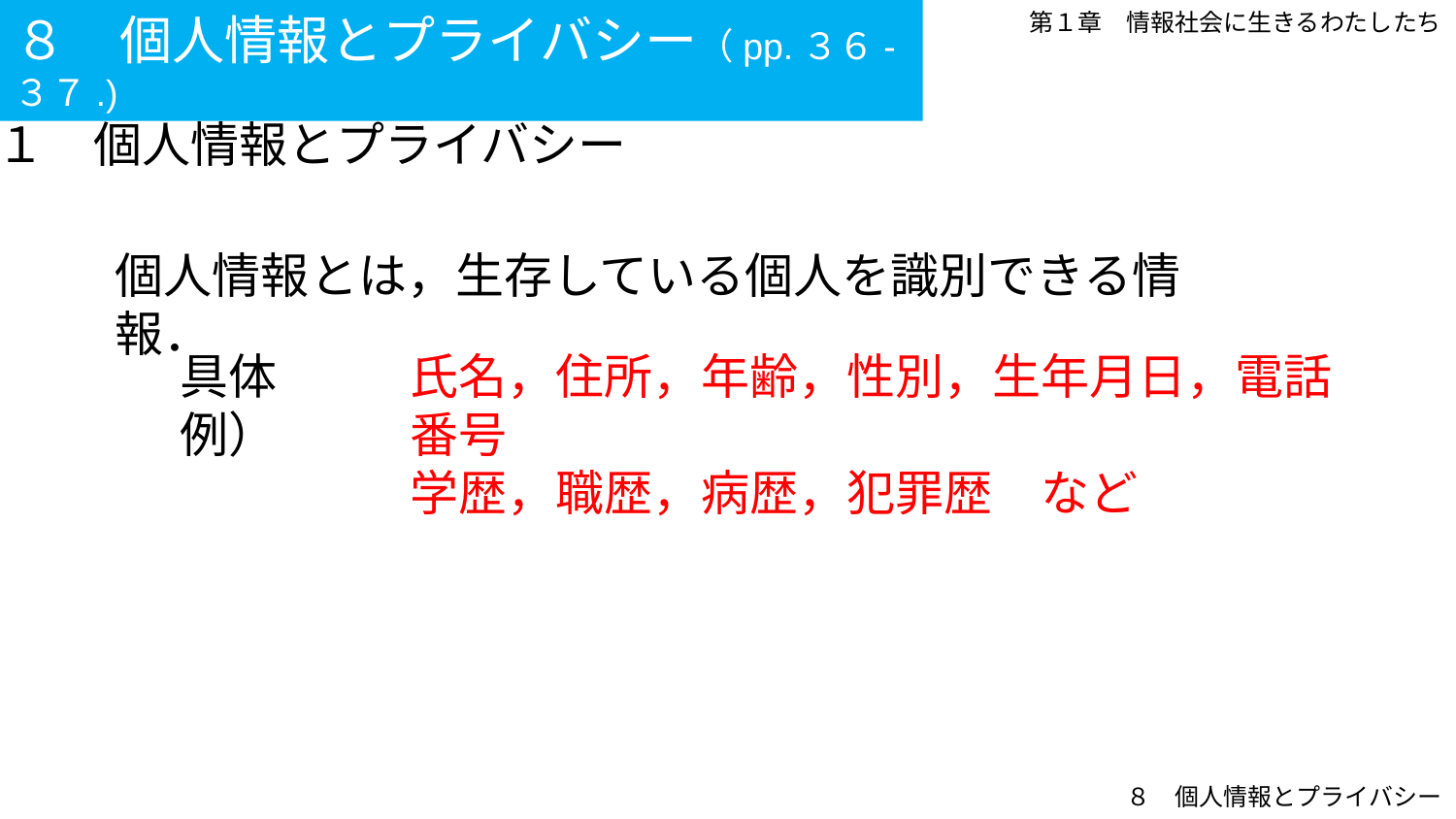

８　個人情報とプライバシー（pp.３６-３７.)
第１章　情報社会に生きるわたしたち
１　個人情報とプライバシー
個人情報とは，生存している個人を識別できる情報．
具体例）
氏名，住所，年齢，性別，生年月日，電話番号
学歴，職歴，病歴，犯罪歴　など
８　個人情報とプライバシー